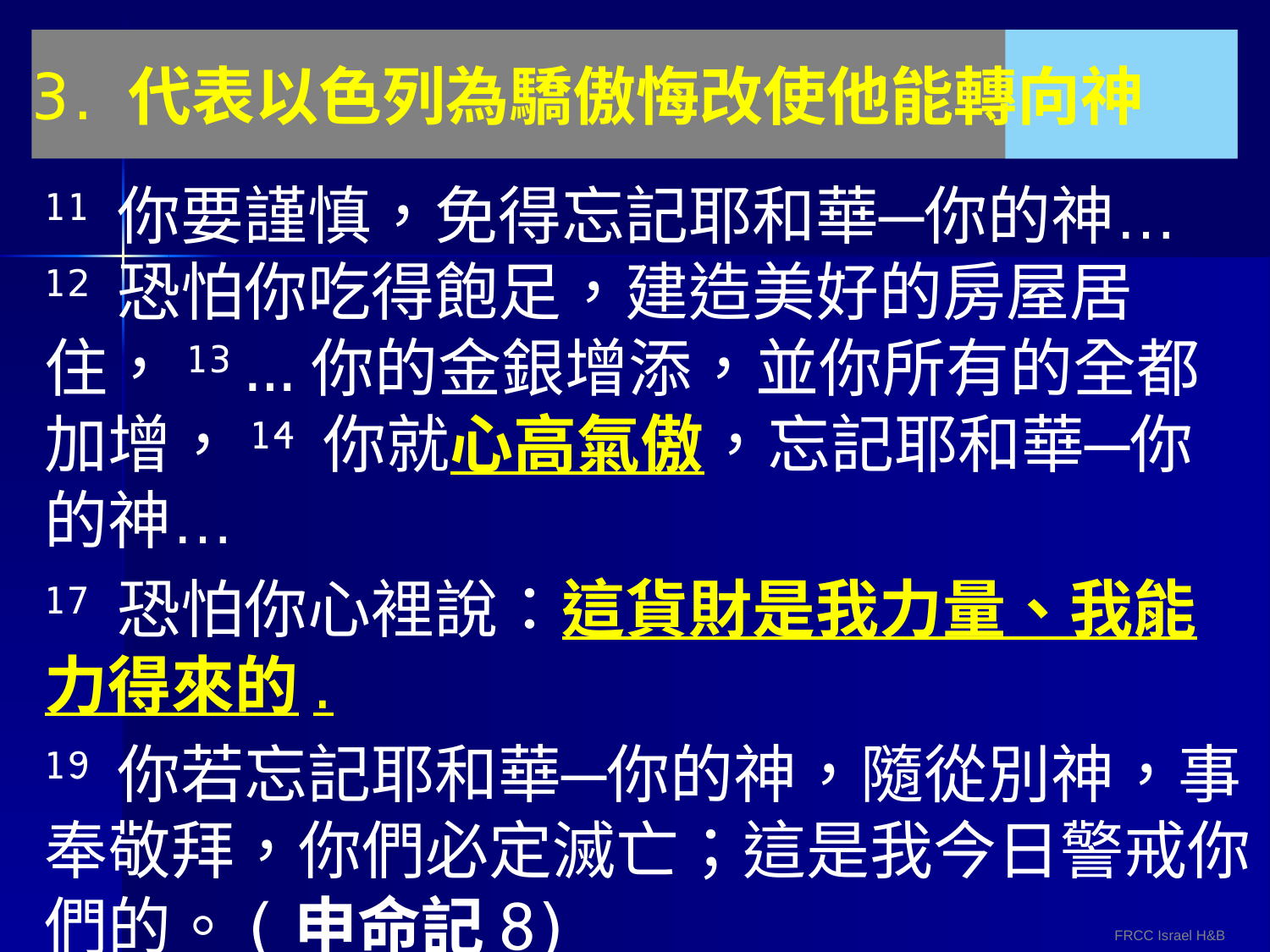

# 3. 代表以色列為驕傲悔改使他能轉向神
11 你要謹慎，免得忘記耶和華─你的神… 12 恐怕你吃得飽足，建造美好的房屋居住，13 …你的金銀增添，並你所有的全都加增，14 你就心高氣傲，忘記耶和華─你的神…
17 恐怕你心裡說：這貨財是我力量、我能力得來的.
19 你若忘記耶和華─你的神，隨從別神，事奉敬拜，你們必定滅亡；這是我今日警戒你們的。(申命記8)